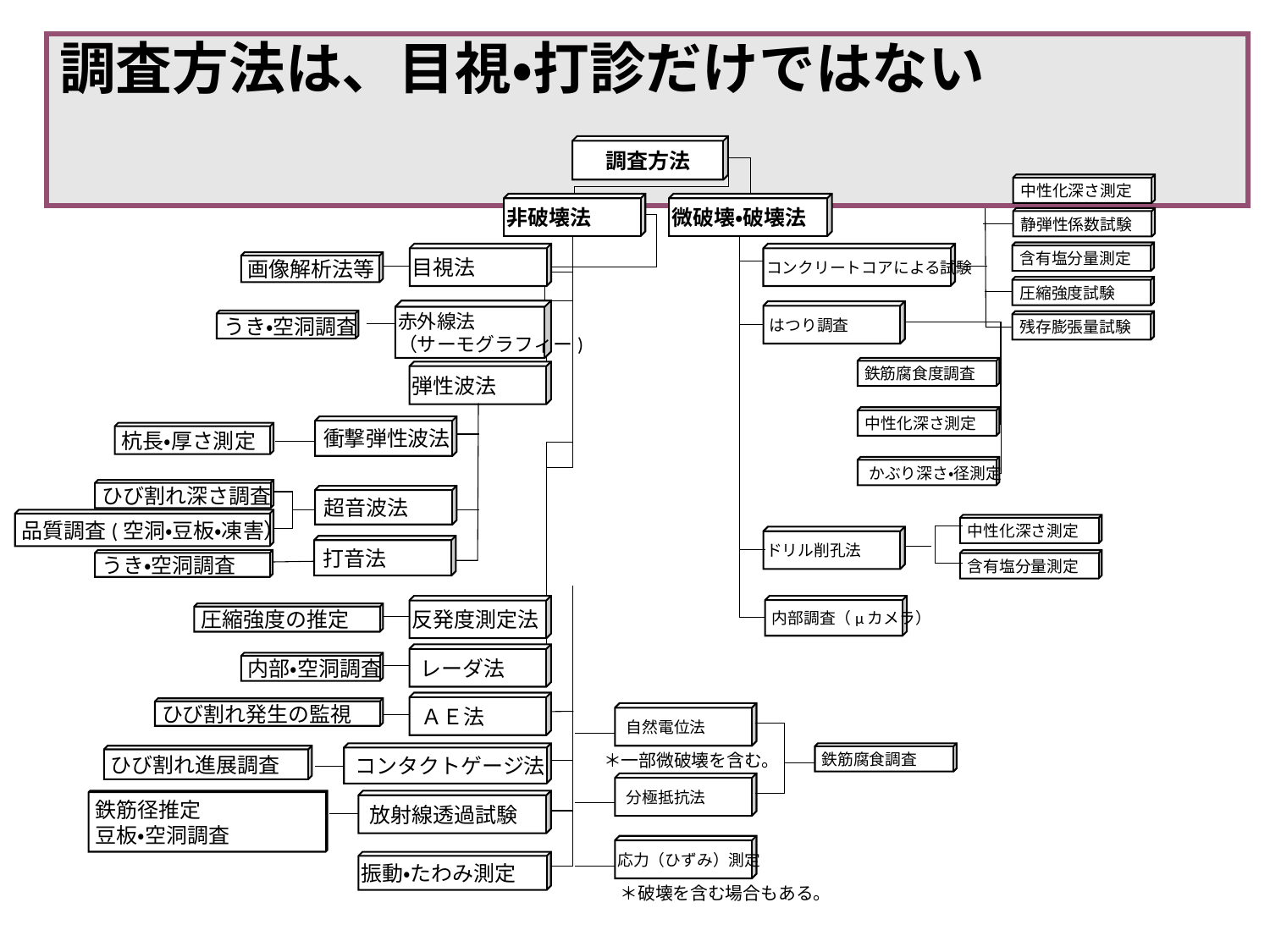

調査方法は、目視・打診だけではない
調査方法
中性化深さ測定

非破壊法
微破壊・破壊法
静弾性係数試験
含有塩分量測定
目視法
コンクリートコアによる試験
画像解析法等
圧縮強度試験
赤外線法
（サーモグラフィー)
はつり調査
うき・空洞調査
残存膨張量試験

鉄筋腐食度調査
弾性波法

中性化深さ測定
衝撃弾性波法
杭長・厚さ測定
かぶり深さ・径測定
ひび割れ深さ調査
超音波法

品質調査(空洞・豆板・凍害）
中性化深さ測定

ドリル削孔法
打音法
含有塩分量測定
うき・空洞調査

反発度測定法
内部調査（μカメラ）
圧縮強度の推定
レーダ法
内部・空洞調査
ＡＥ法
ひび割れ発生の監視
自然電位法

＊一部微破壊を含む。
鉄筋腐食調査
コンタクトゲージ法
ひび割れ進展調査
分極抵抗法
鉄筋径推定
豆板・空洞調査
放射線透過試験
応力（ひずみ）測定
振動・たわみ測定
＊破壊を含む場合もある。